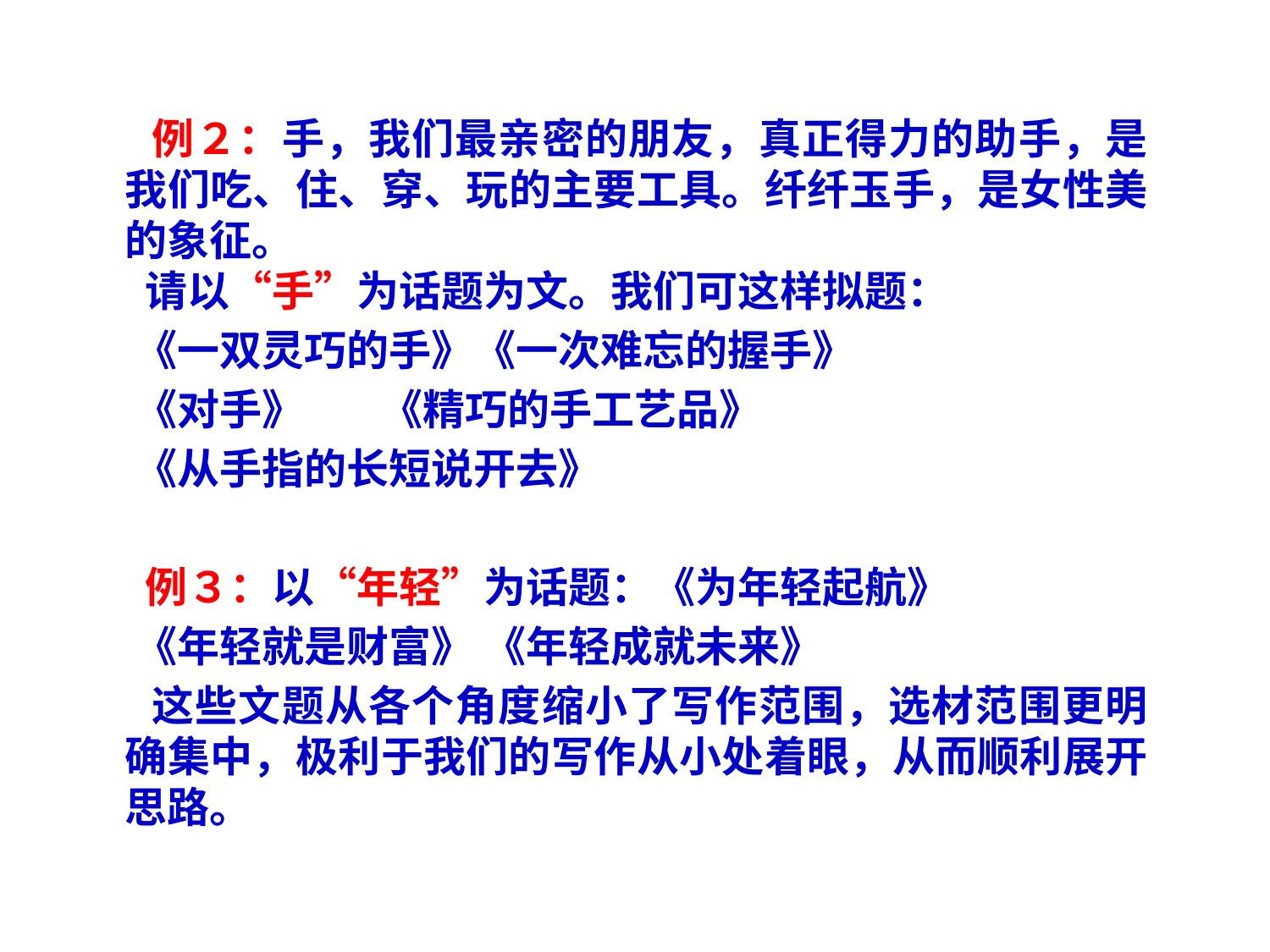

例２：手，我们最亲密的朋友，真正得力的助手，是我们吃、住、穿、玩的主要工具。纤纤玉手，是女性美的象征。
      请以“手”为话题为文。我们可这样拟题：
     《一双灵巧的手》《一次难忘的握手》
     《对手》        《精巧的手工艺品》
     《从手指的长短说开去》

      例３：以“年轻”为话题：《为年轻起航》
     《年轻就是财富》 《年轻成就未来》
      这些文题从各个角度缩小了写作范围，选材范围更明确集中，极利于我们的写作从小处着眼，从而顺利展开思路。